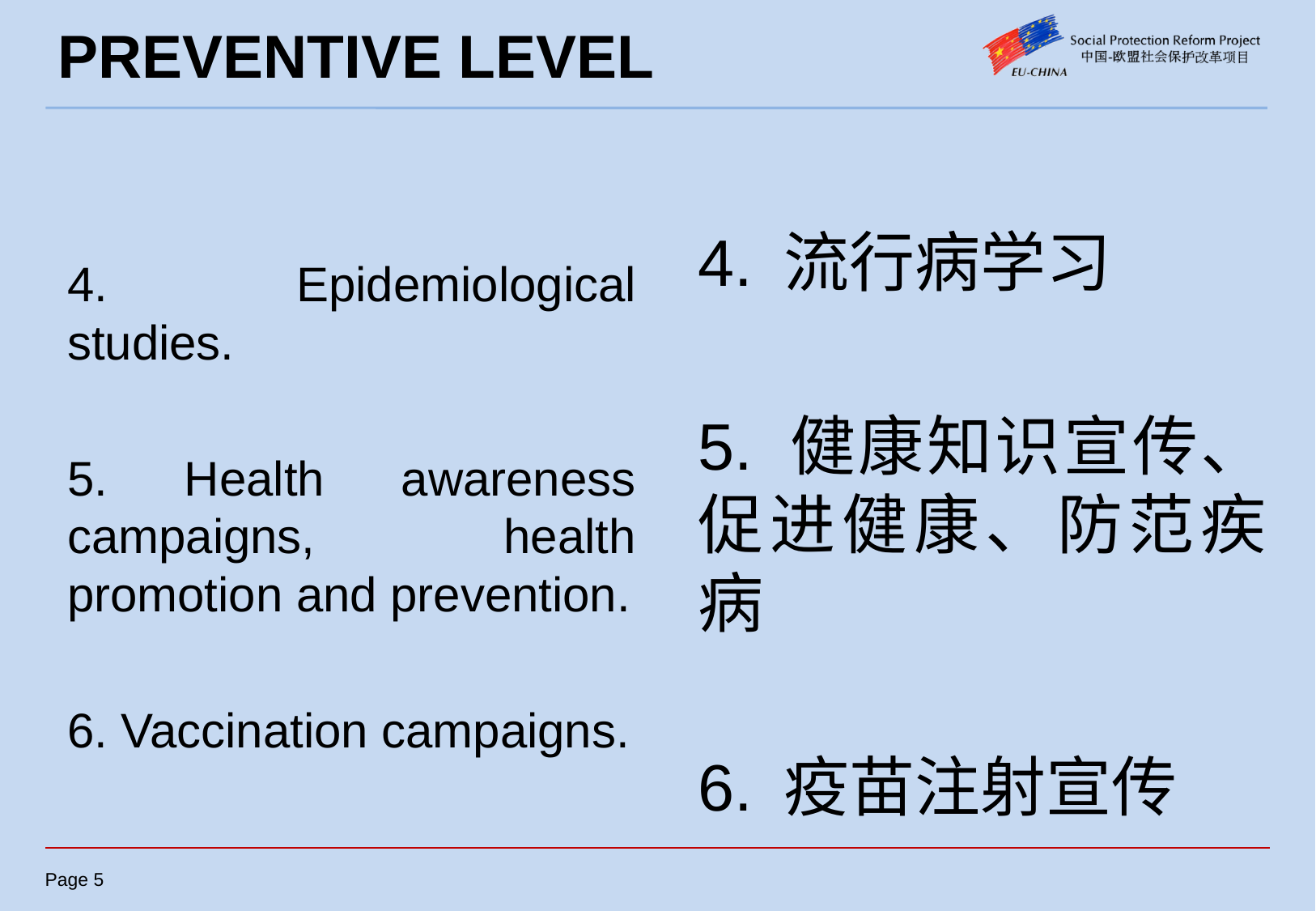

# PREVENTIVE LEVEL

4. Epidemiological studies.

5. Health awareness campaigns, health promotion and prevention.

6. Vaccination campaigns.

4. 流行病学习

5. 健康知识宣传、促进健康、防范疾病

6. 疫苗注射宣传